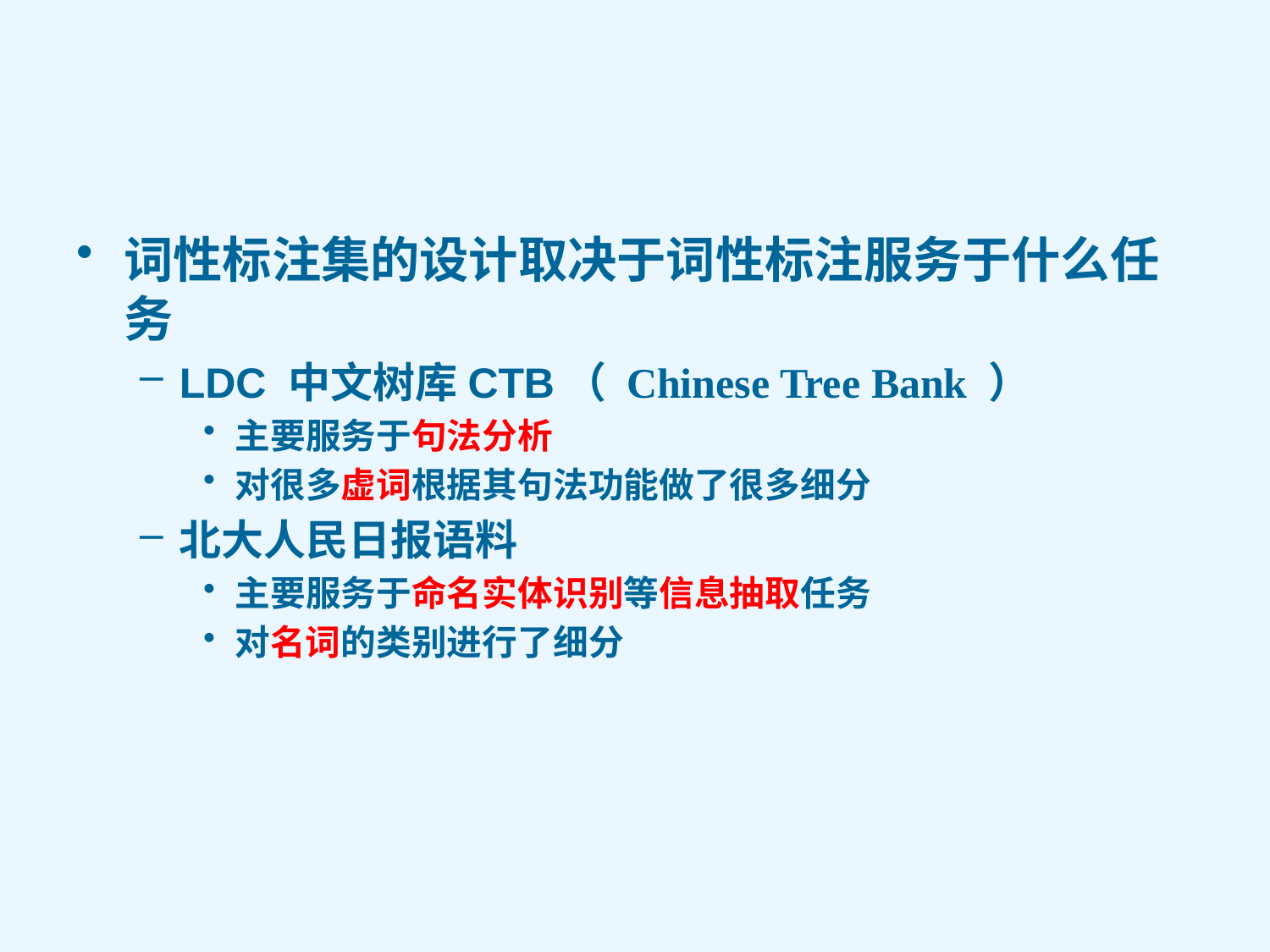

#
词性标注集的设计取决于词性标注服务于什么任务
LDC 中文树库CTB（ Chinese Tree Bank ）
主要服务于句法分析
对很多虚词根据其句法功能做了很多细分
北大人民日报语料
主要服务于命名实体识别等信息抽取任务
对名词的类别进行了细分